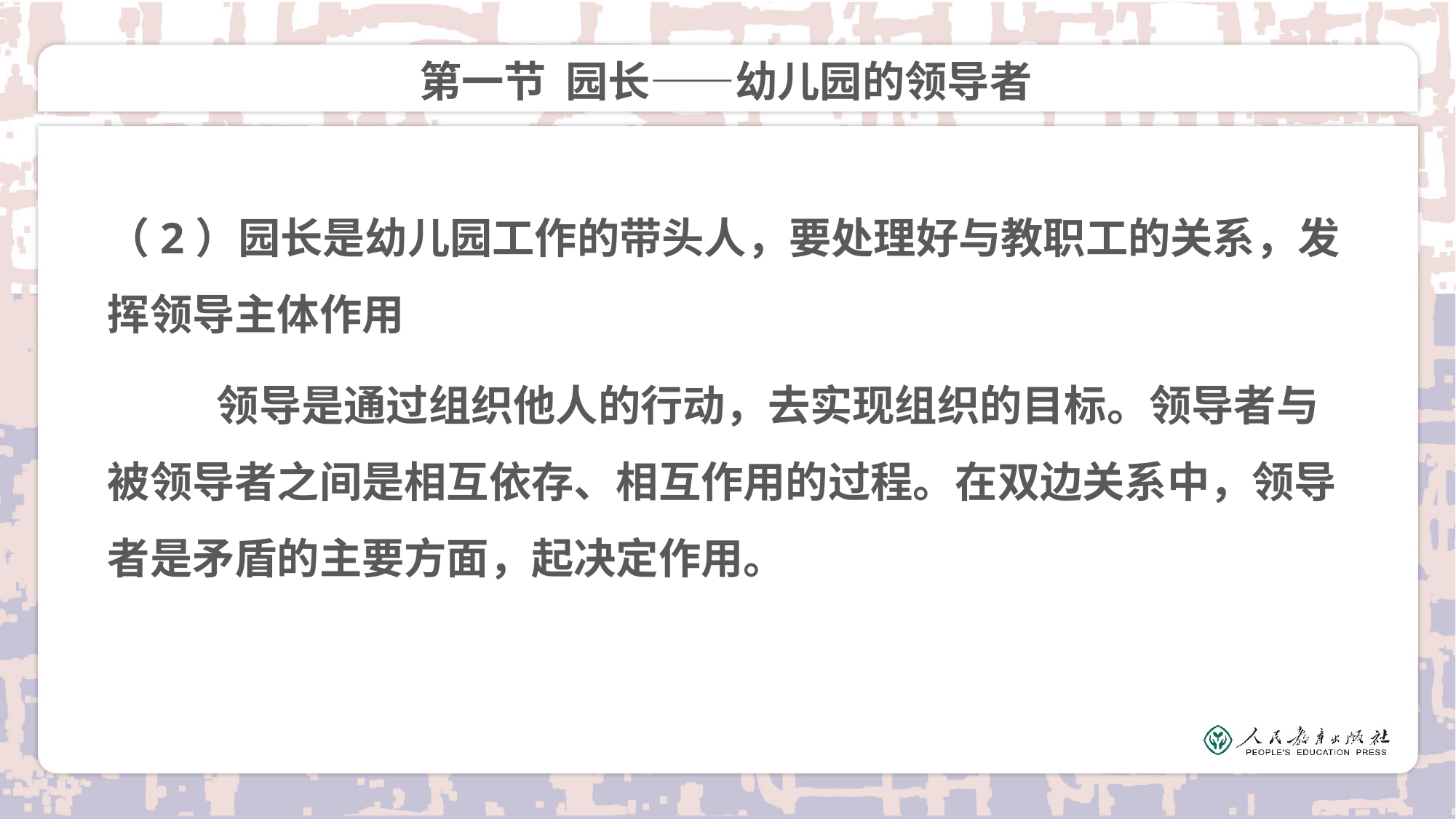

# 第一节  园长——幼儿园的领导者
（2）园长是幼儿园工作的带头人，要处理好与教职工的关系，发挥领导主体作用
	领导是通过组织他人的行动，去实现组织的目标。领导者与被领导者之间是相互依存、相互作用的过程。在双边关系中，领导者是矛盾的主要方面，起决定作用。